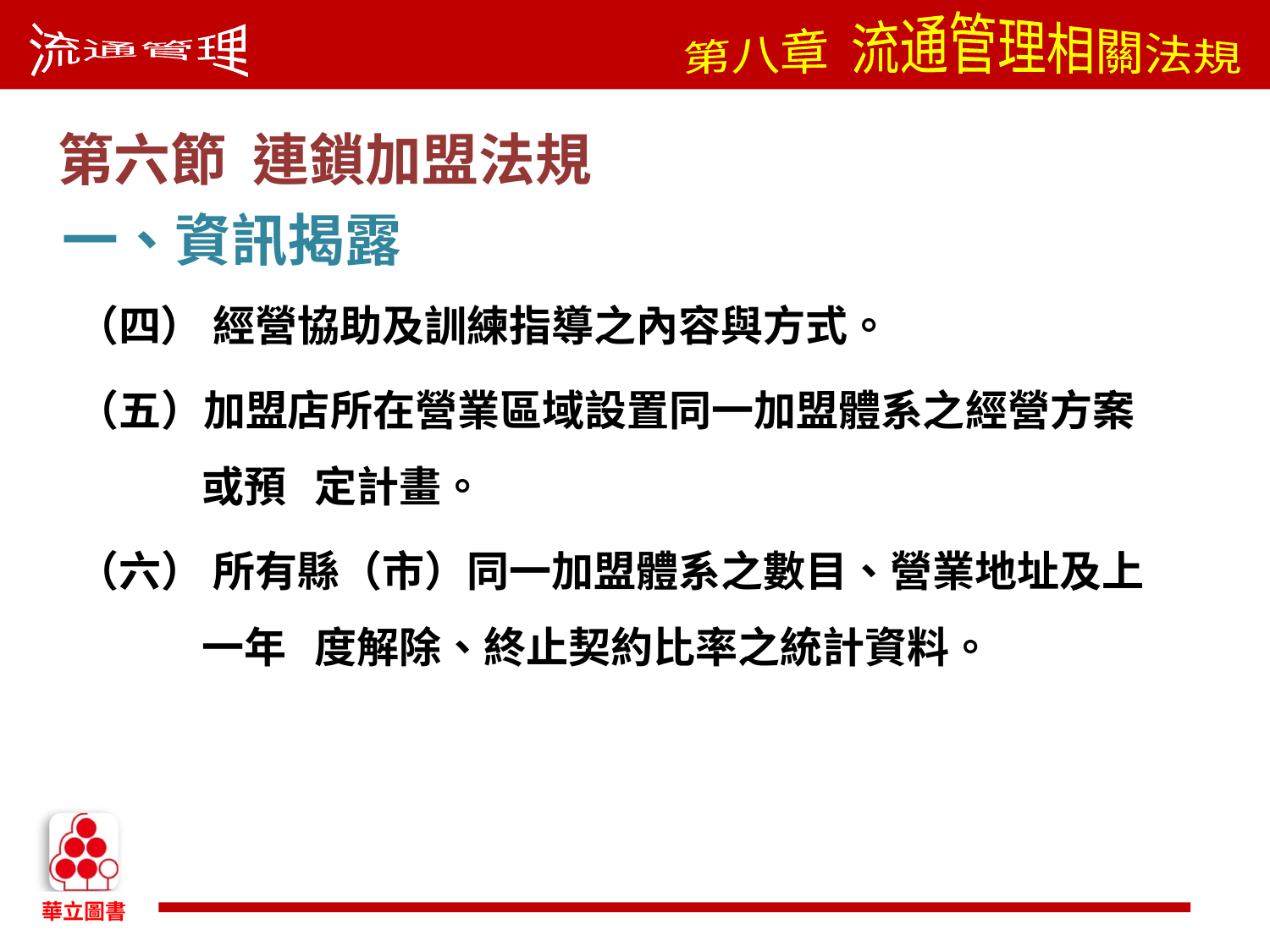

第六節  連鎖加盟法規
一、資訊揭露
（四） 經營協助及訓練指導之內容與方式。
（五）加盟店所在營業區域設置同一加盟體系之經營方案或預   定計畫。
（六） 所有縣（市）同一加盟體系之數目、營業地址及上一年   度解除、終止契約比率之統計資料。